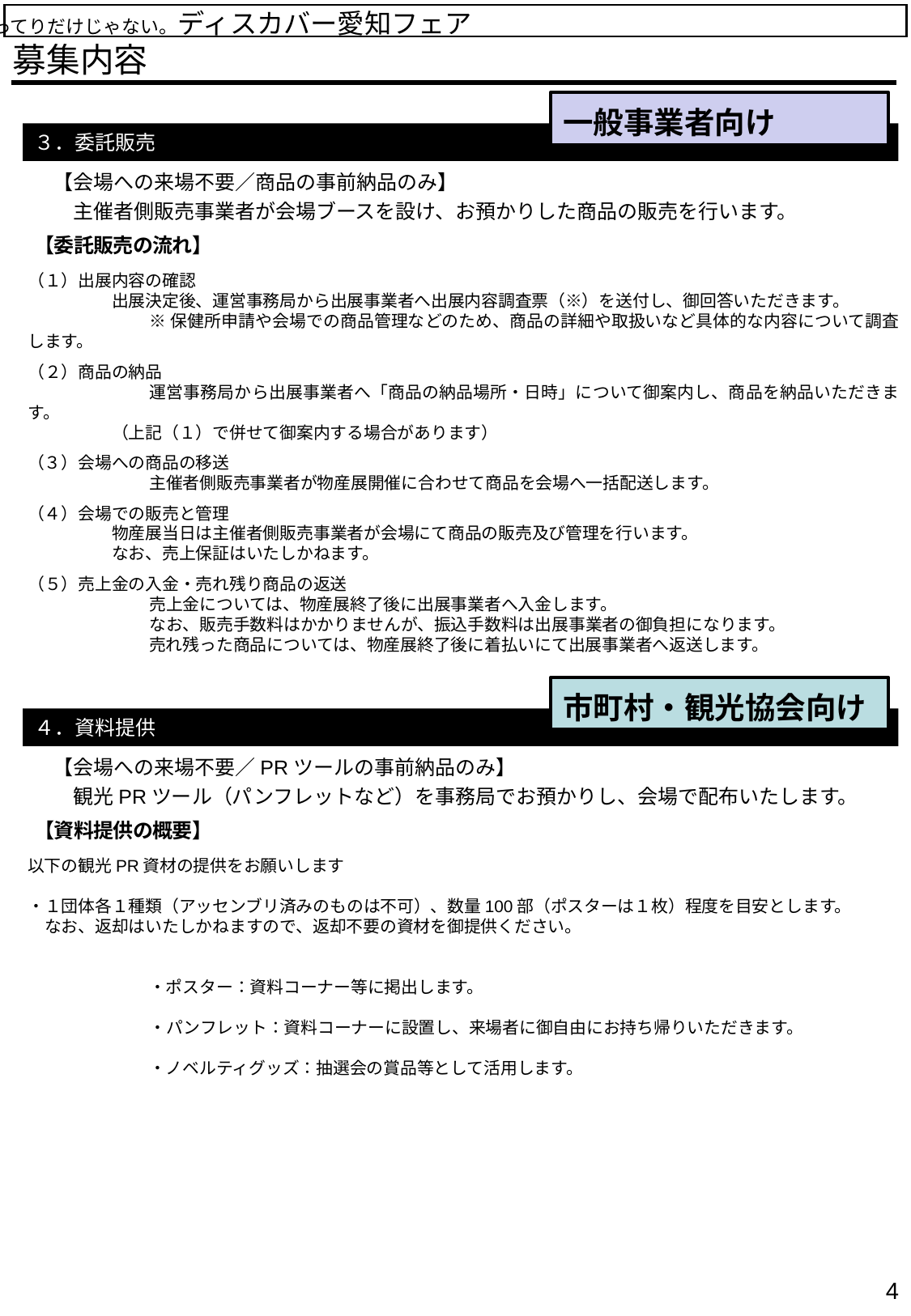

こってりだけじゃない。ディスカバー愛知フェア
募集内容
一般事業者向け
３．委託販売
【会場への来場不要／商品の事前納品のみ】
　主催者側販売事業者が会場ブースを設け、お預かりした商品の販売を行います。
【委託販売の流れ】
（１）出展内容の確認
　　　　　出展決定後、運営事務局から出展事業者へ出展内容調査票（※）を送付し、御回答いただきます。
	※保健所申請や会場での商品管理などのため、商品の詳細や取扱いなど具体的な内容について調査します。
（２）商品の納品
	運営事務局から出展事業者へ「商品の納品場所・日時」について御案内し、商品を納品いただきます。
　　　　　（上記（１）で併せて御案内する場合があります）
（３）会場への商品の移送
	主催者側販売事業者が物産展開催に合わせて商品を会場へ一括配送します。
（４）会場での販売と管理
　　　　　物産展当日は主催者側販売事業者が会場にて商品の販売及び管理を行います。
　　　　　なお、売上保証はいたしかねます。
（５）売上金の入金・売れ残り商品の返送
	売上金については、物産展終了後に出展事業者へ入金します。
　　　　	なお、販売手数料はかかりませんが、振込手数料は出展事業者の御負担になります。
	売れ残った商品については、物産展終了後に着払いにて出展事業者へ返送します。
市町村・観光協会向け
４．資料提供
【会場への来場不要／PRツールの事前納品のみ】
　観光PRツール（パンフレットなど）を事務局でお預かりし、会場で配布いたします。
【資料提供の概要】
以下の観光PR資材の提供をお願いします

・１団体各１種類（アッセンブリ済みのものは不可）、数量100部（ポスターは１枚）程度を目安とします。
　なお、返却はいたしかねますので、返却不要の資材を御提供ください。

	・ポスター：資料コーナー等に掲出します。

	・パンフレット：資料コーナーに設置し、来場者に御自由にお持ち帰りいただきます。

	・ノベルティグッズ：抽選会の賞品等として活用します。
4